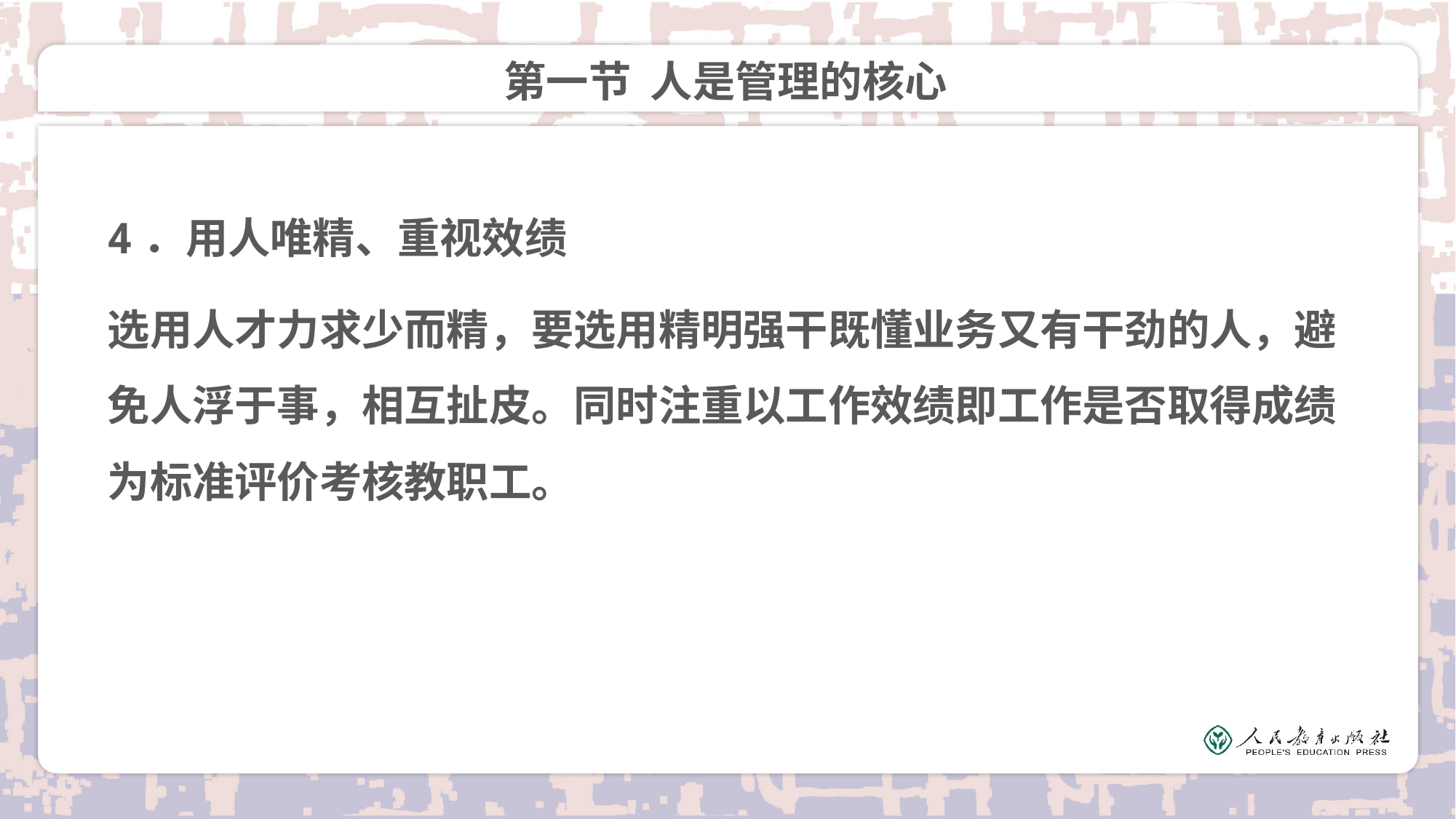

# 第一节  人是管理的核心
4．用人唯精、重视效绩
选用人才力求少而精，要选用精明强干既懂业务又有干劲的人，避免人浮于事，相互扯皮。同时注重以工作效绩即工作是否取得成绩为标准评价考核教职工。